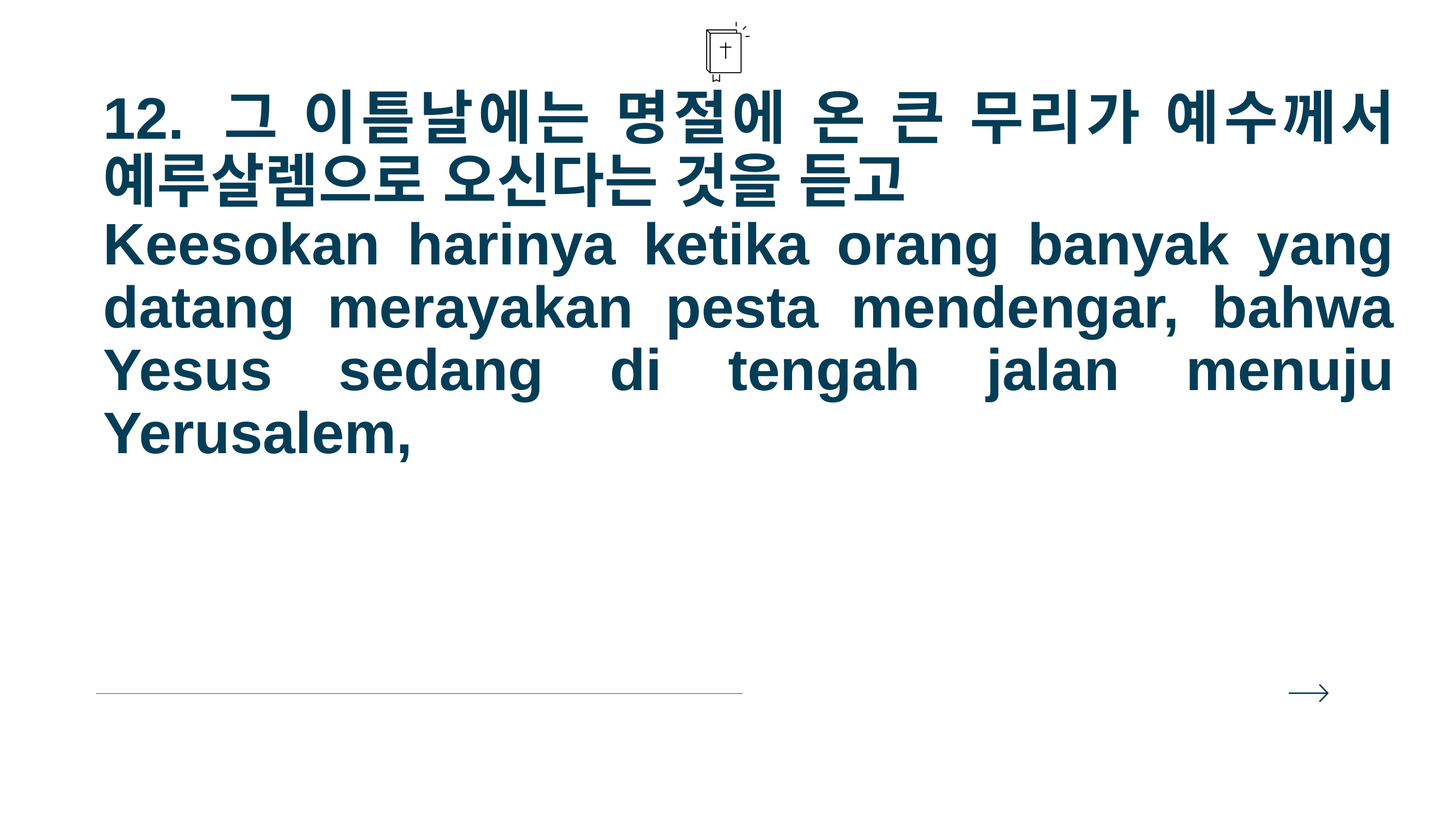

12. 그 이튿날에는 명절에 온 큰 무리가 예수께서 예루살렘으로 오신다는 것을 듣고
Keesokan harinya ketika orang banyak yang datang merayakan pesta mendengar, bahwa Yesus sedang di tengah jalan menuju Yerusalem,